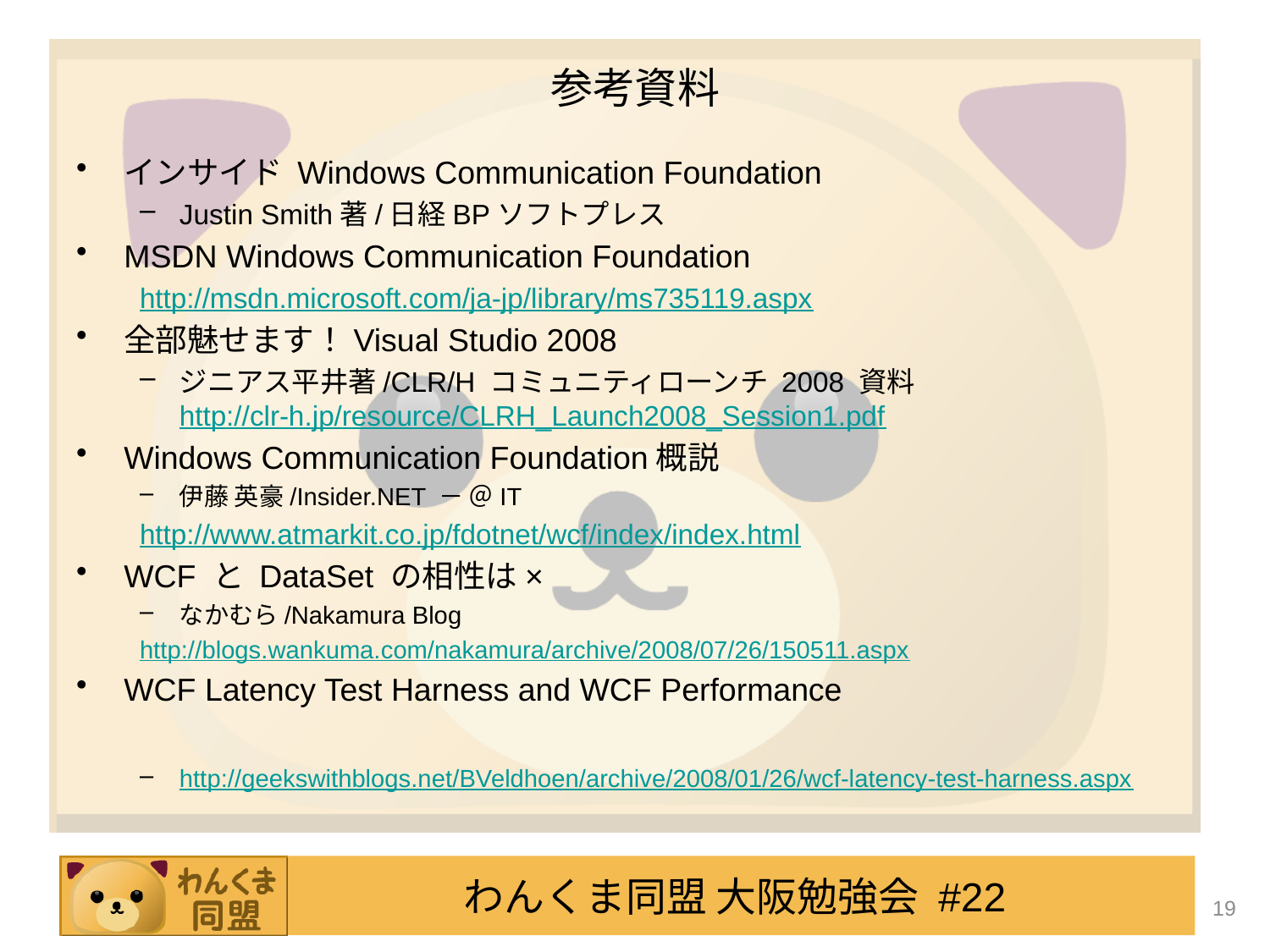

# 参考資料
インサイド Windows Communication Foundation
Justin Smith著/日経BPソフトプレス
MSDN Windows Communication Foundation
http://msdn.microsoft.com/ja-jp/library/ms735119.aspx
全部魅せます！Visual Studio 2008
ジニアス平井著/CLR/H コミュニティローンチ 2008 資料
http://clr-h.jp/resource/CLRH_Launch2008_Session1.pdf
Windows Communication Foundation概説
伊藤 英豪/Insider.NET － ＠IT
http://www.atmarkit.co.jp/fdotnet/wcf/index/index.html
WCF と DataSet の相性は×
なかむら/Nakamura Blog
http://blogs.wankuma.com/nakamura/archive/2008/07/26/150511.aspx
WCF Latency Test Harness and WCF Performance

http://geekswithblogs.net/BVeldhoen/archive/2008/01/26/wcf-latency-test-harness.aspx
19